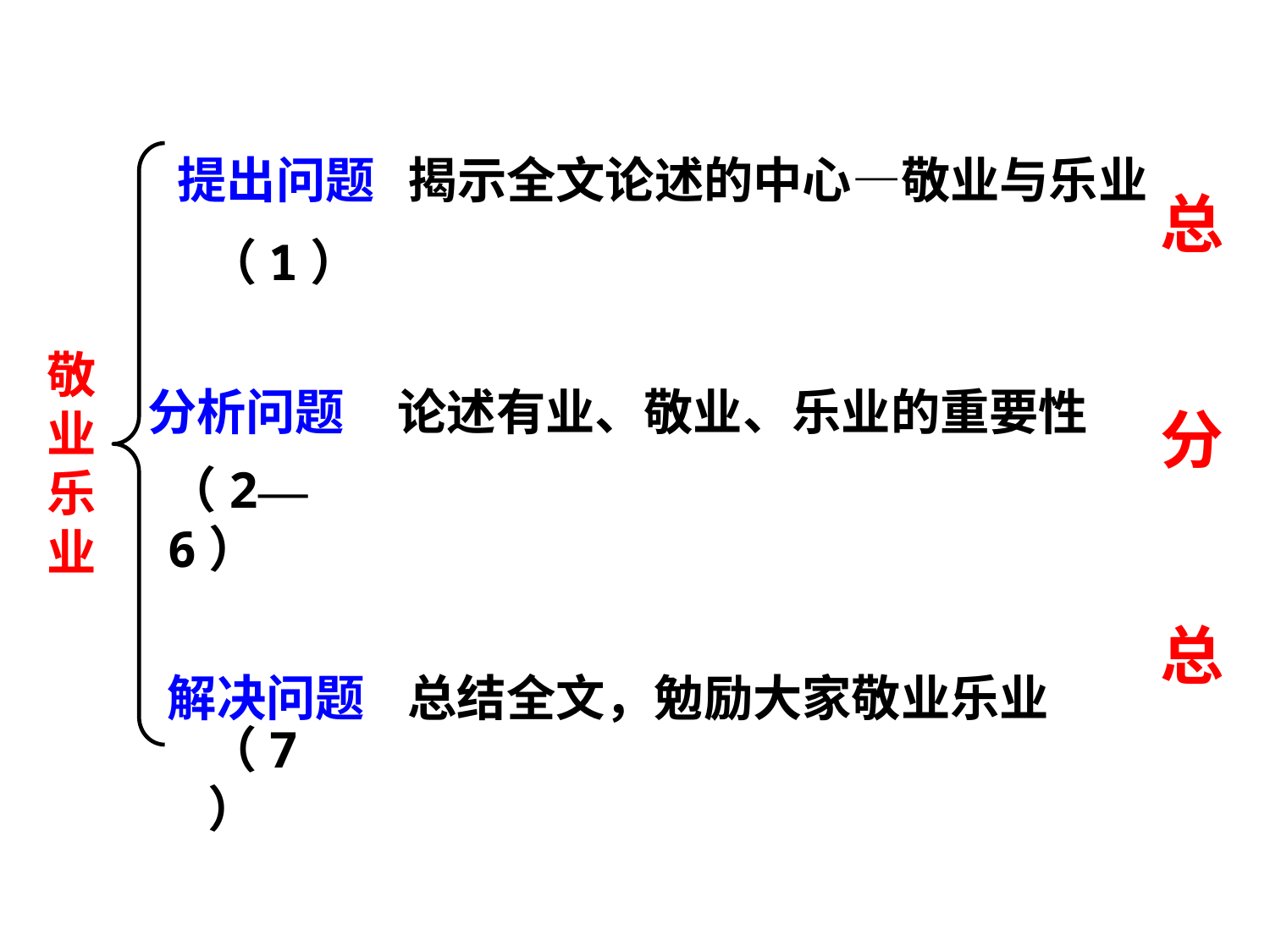

提出问题
揭示全文论述的中心—敬业与乐业
总

分

总

（1）
敬
业
乐
业
分析问题
论述有业、敬业、乐业的重要性
（2—6）
解决问题
总结全文，勉励大家敬业乐业
（7）